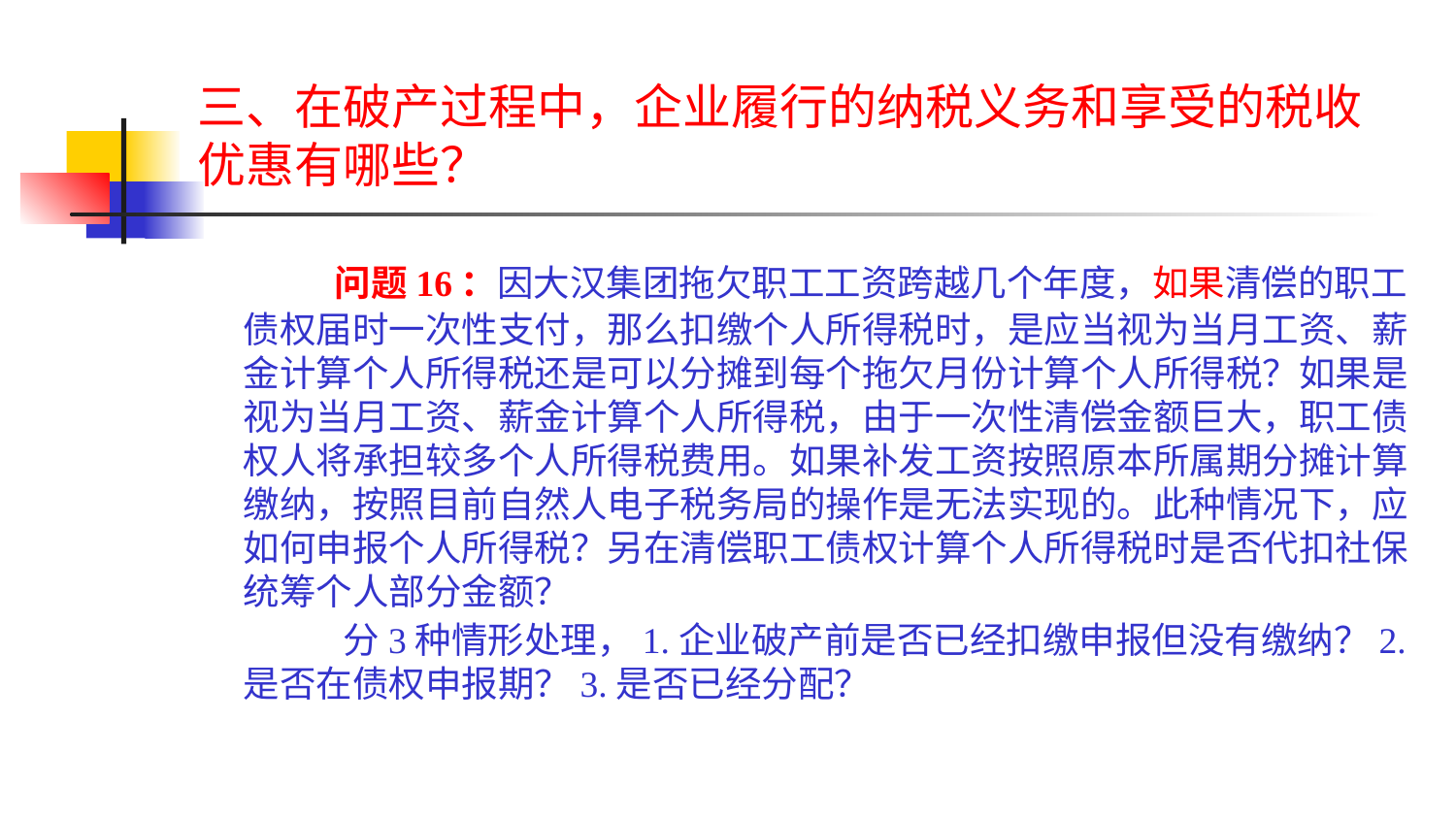

# 三、在破产过程中，企业履行的纳税义务和享受的税收优惠有哪些？
           问题16：因大汉集团拖欠职工工资跨越几个年度，如果清偿的职工债权届时一次性支付，那么扣缴个人所得税时，是应当视为当月工资、薪金计算个人所得税还是可以分摊到每个拖欠月份计算个人所得税？如果是视为当月工资、薪金计算个人所得税，由于一次性清偿金额巨大，职工债权人将承担较多个人所得税费用。如果补发工资按照原本所属期分摊计算缴纳，按照目前自然人电子税务局的操作是无法实现的。此种情况下，应如何申报个人所得税？另在清偿职工债权计算个人所得税时是否代扣社保统筹个人部分金额？
                分3种情形处理，1.企业破产前是否已经扣缴申报但没有缴纳？2.是否在债权申报期？3.是否已经分配？